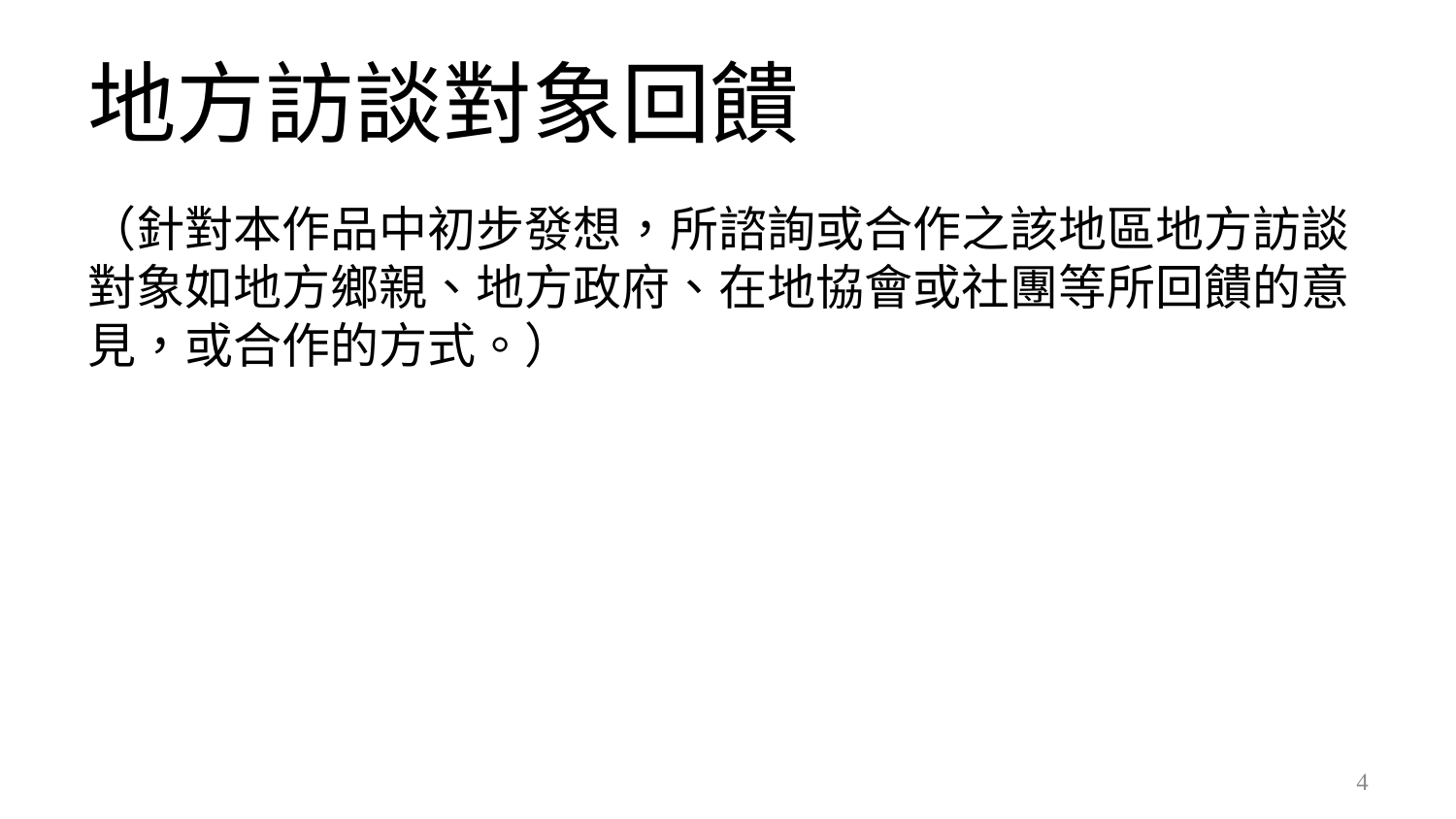

# 地方訪談對象回饋
（針對本作品中初步發想，所諮詢或合作之該地區地方訪談對象如地方鄉親、地方政府、在地協會或社團等所回饋的意見，或合作的方式。）
4